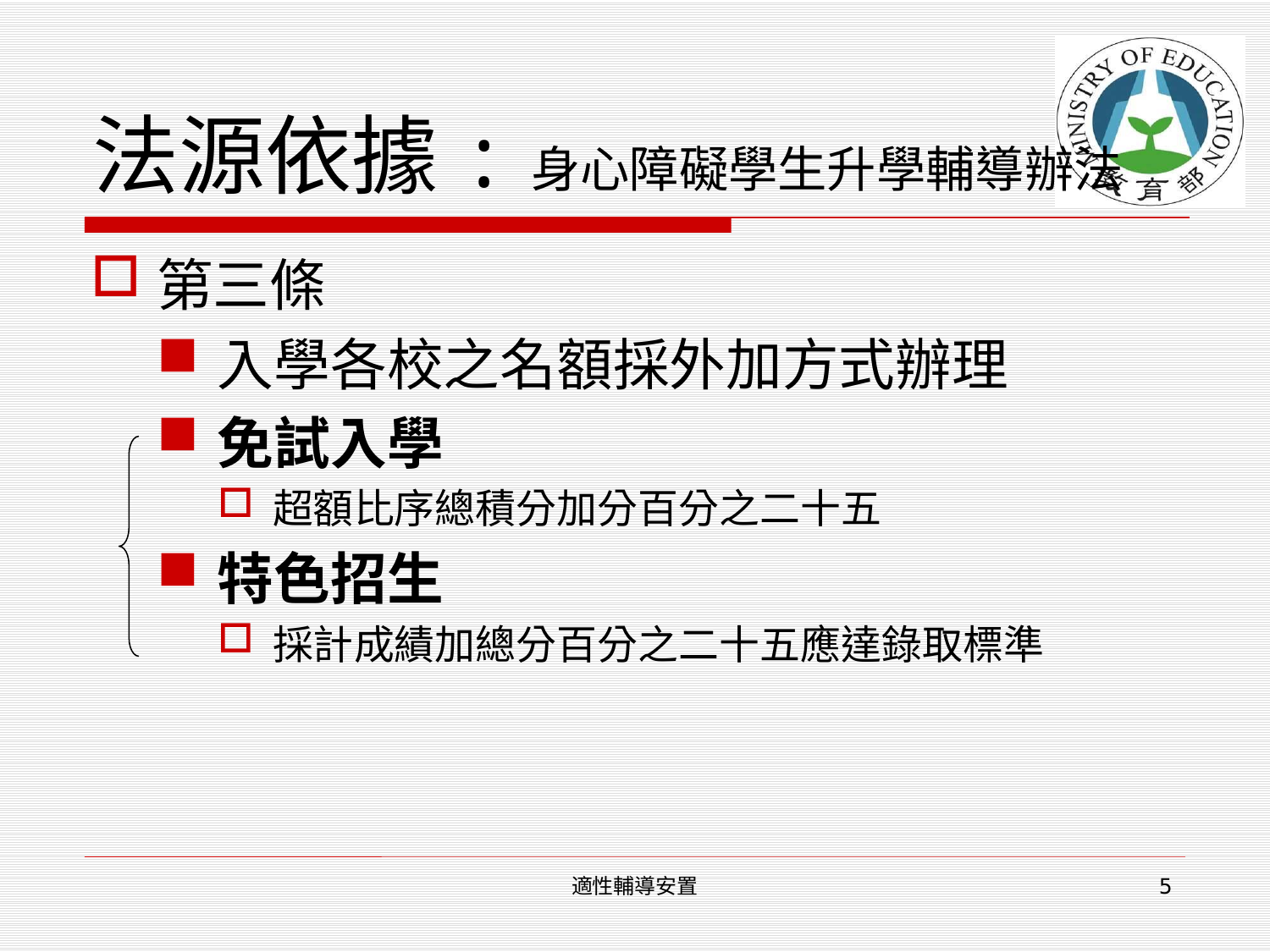

# 法源依據:身心障礙學生升學輔導辦法
第三條
入學各校之名額採外加方式辦理
免試入學
超額比序總積分加分百分之二十五
特色招生
採計成績加總分百分之二十五應達錄取標準

適性輔導安置
5